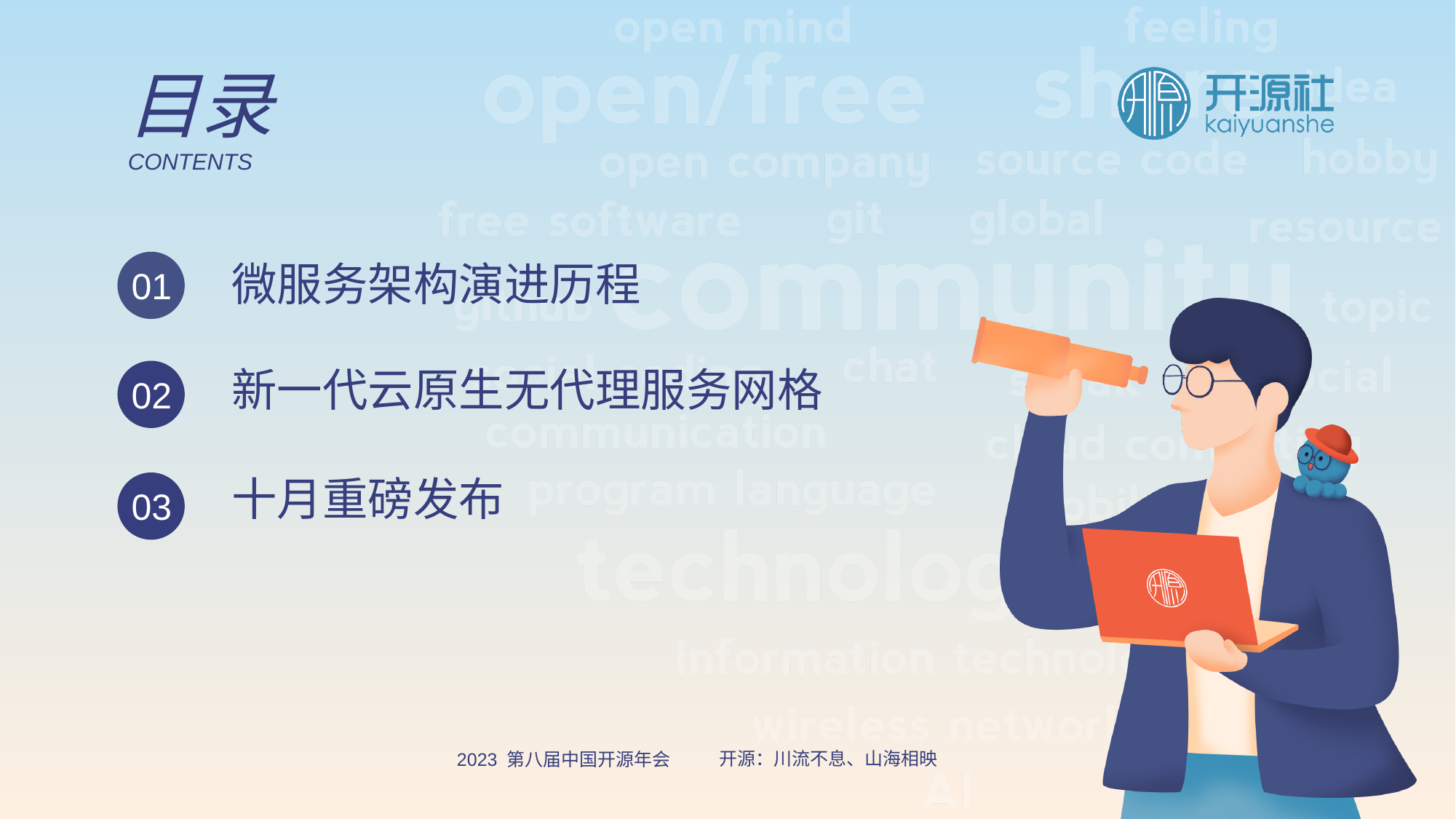

目录
CONTENTS

微服务架构演进历程
01

新一代云原生无代理服务网格

02
十月重磅发布

03